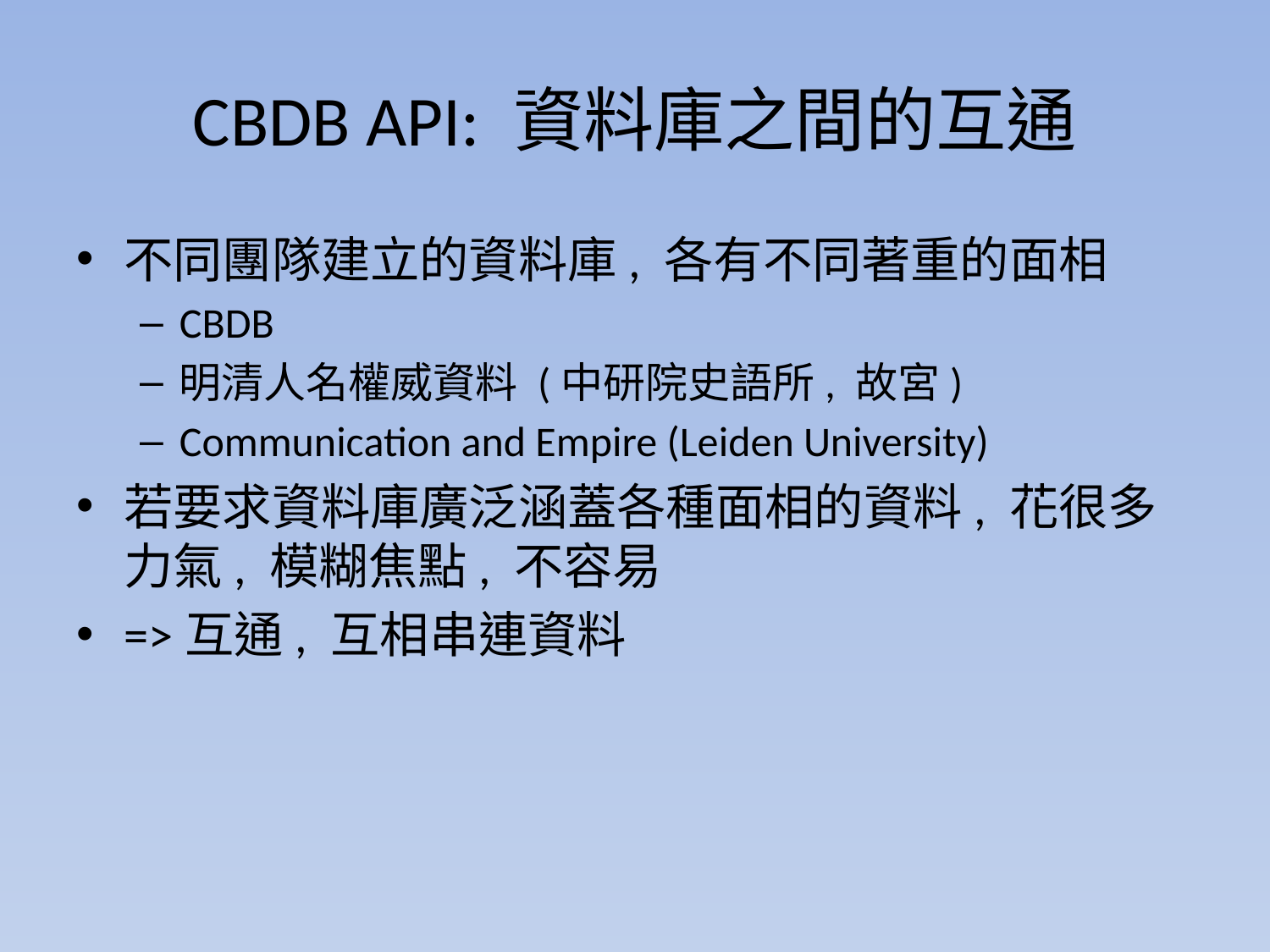

# CBDB API: 資料庫之間的互通
不同團隊建立的資料庫, 各有不同著重的面相
CBDB
明清人名權威資料 (中研院史語所, 故宮)
Communication and Empire (Leiden University)
若要求資料庫廣泛涵蓋各種面相的資料, 花很多力氣, 模糊焦點, 不容易
=>互通, 互相串連資料